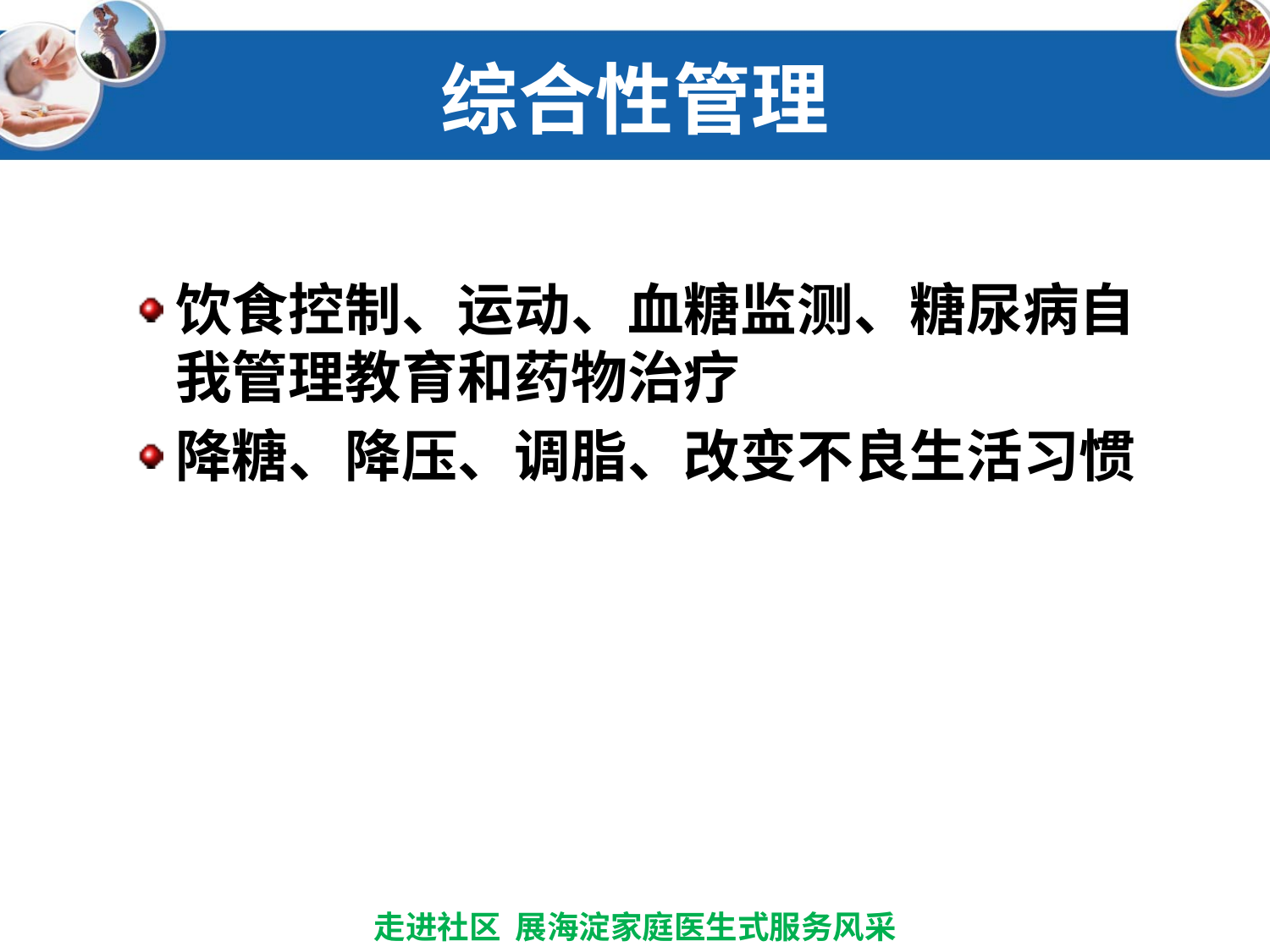

# 综合性管理
饮食控制、运动、血糖监测、糖尿病自我管理教育和药物治疗
降糖、降压、调脂、改变不良生活习惯